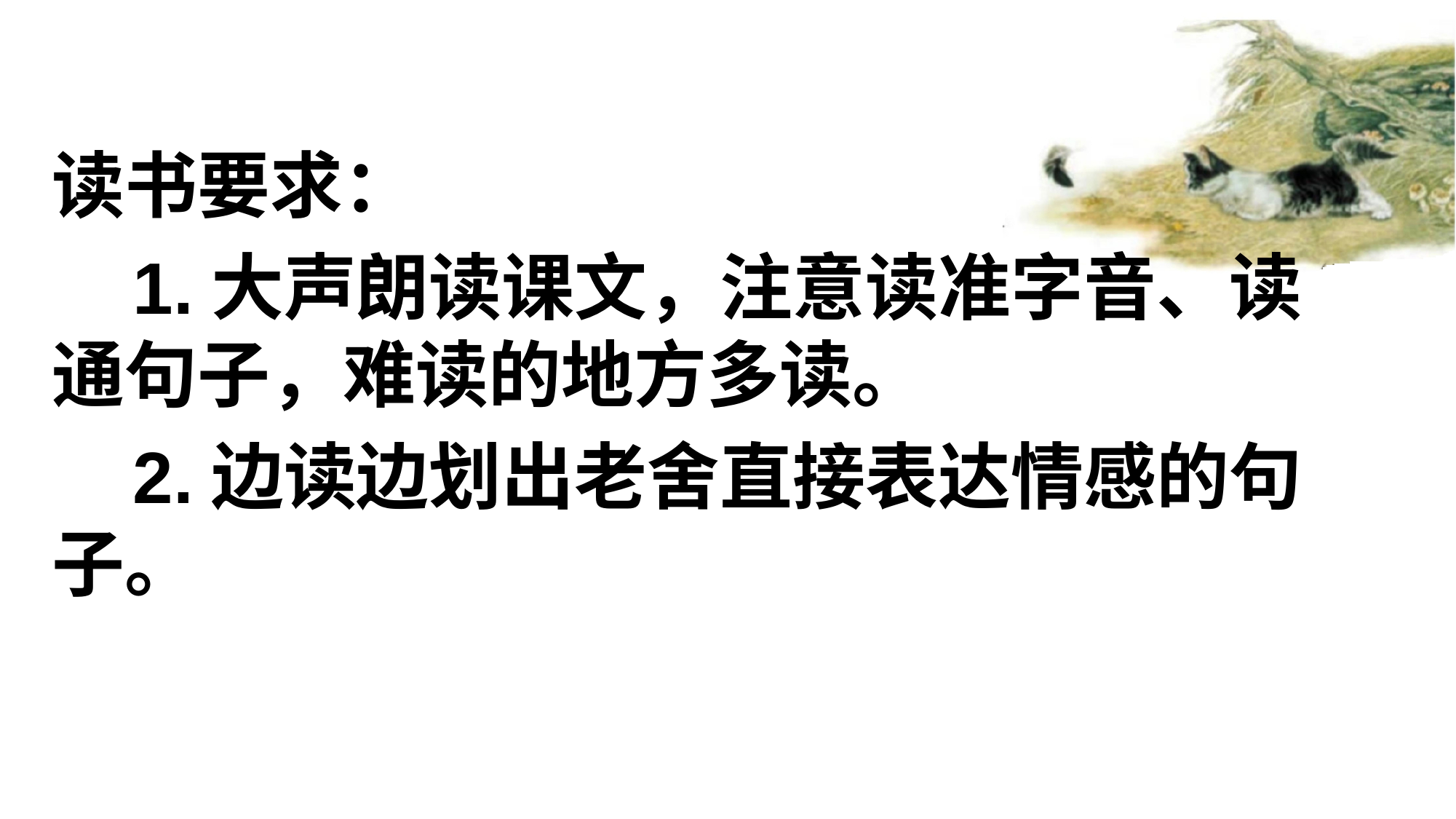

读书要求：
    1.大声朗读课文，注意读准字音、读通句子，难读的地方多读。
    2.边读边划出老舍直接表达情感的句子。